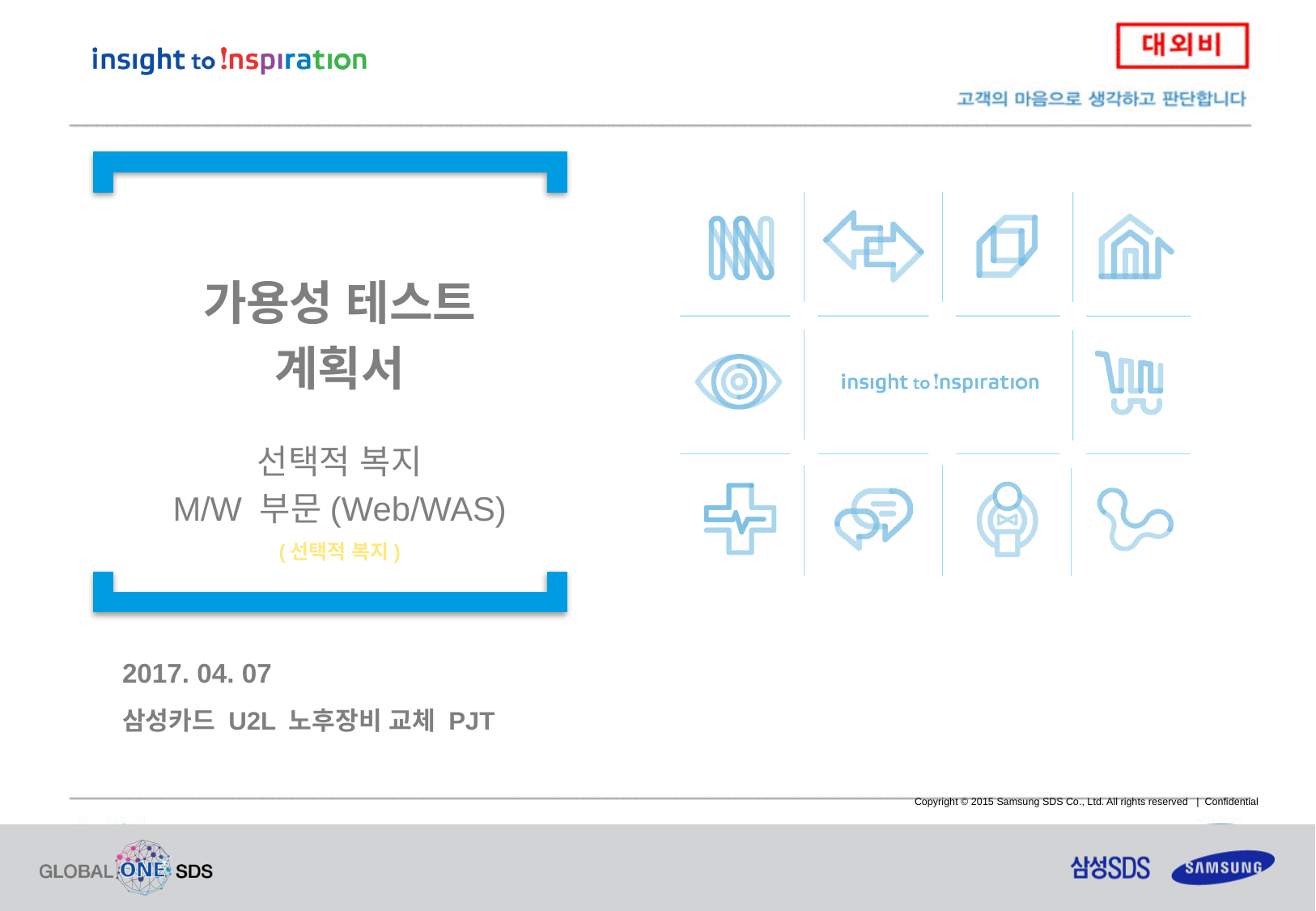

가용성 테스트
계획서
선택적 복지
M/W 부문(Web/WAS)
(선택적 복지)
2017. 04. 07
삼성카드 U2L 노후장비 교체 PJT